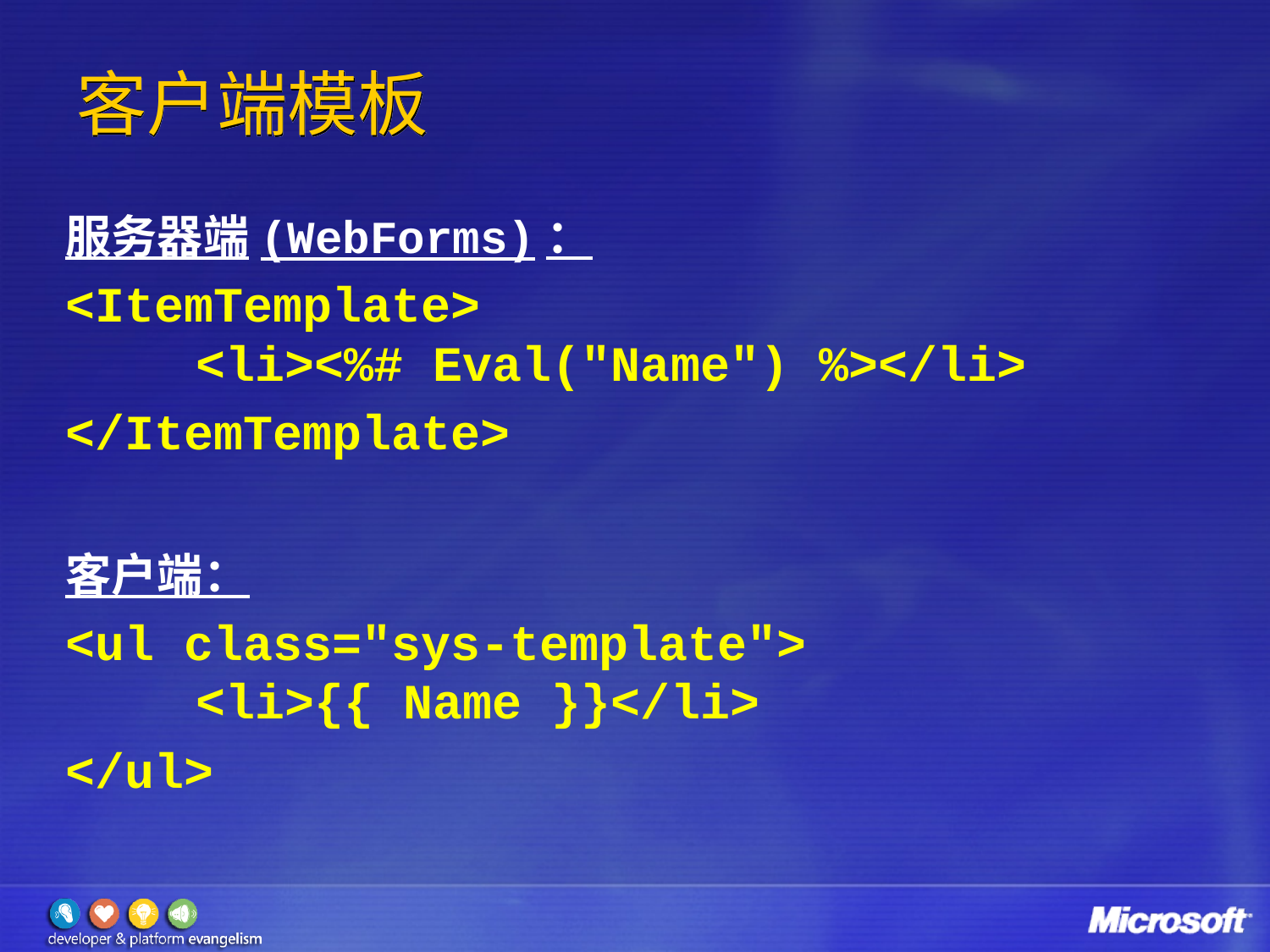

# 客户端模板
服务器端(WebForms)：
<ItemTemplate>
  <li><%# Eval("Name") %></li>
</ItemTemplate>
客户端：
<ul class="sys-template">
  <li>{{ Name }}</li>
</ul>